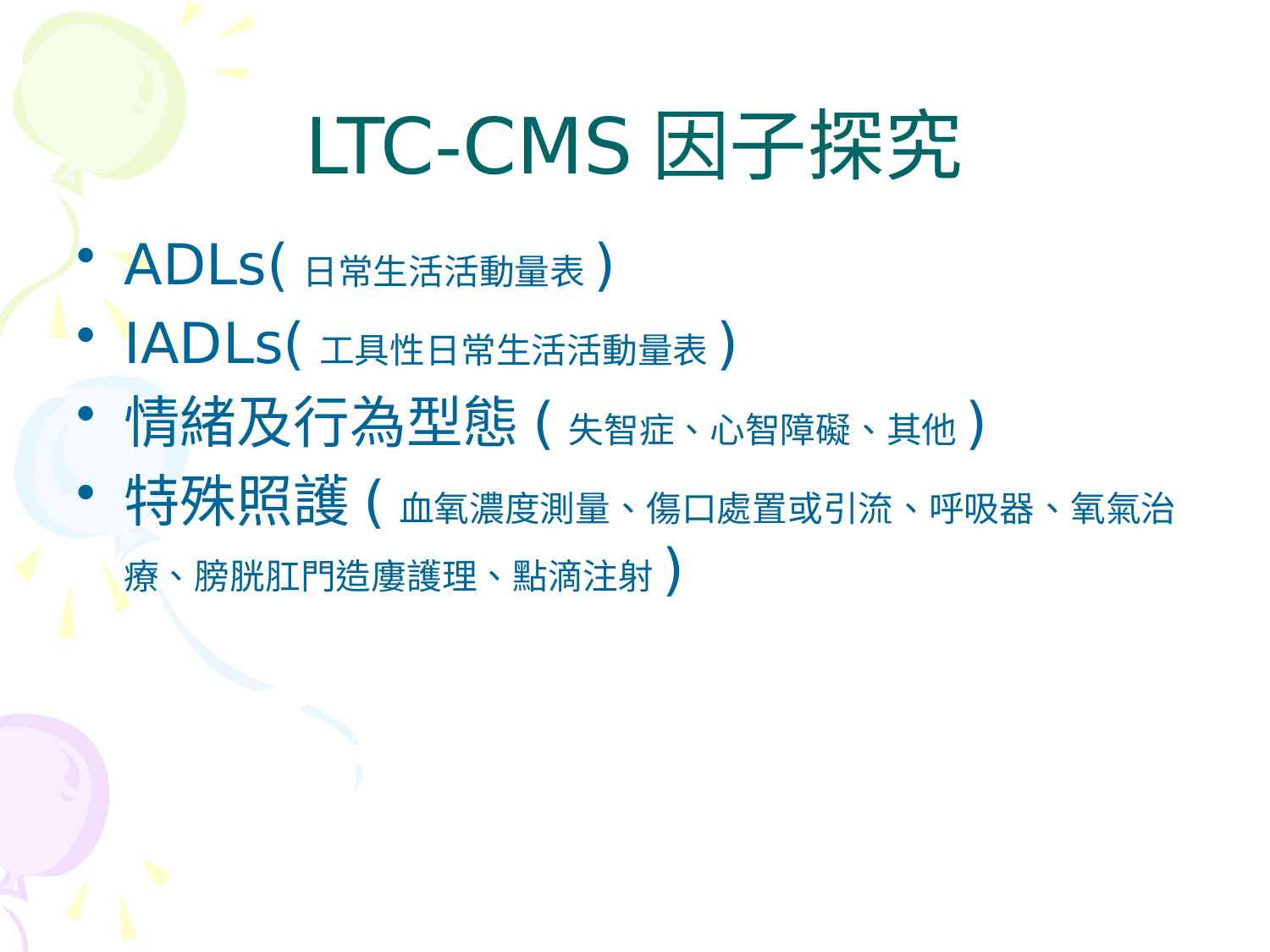

# LTC-CMS因子探究
ADLs(日常生活活動量表)
IADLs(工具性日常生活活動量表)
情緒及行為型態(失智症、心智障礙、其他)
特殊照護(血氧濃度測量、傷口處置或引流、呼吸器、氧氣治療、膀胱肛門造廔護理、點滴注射)